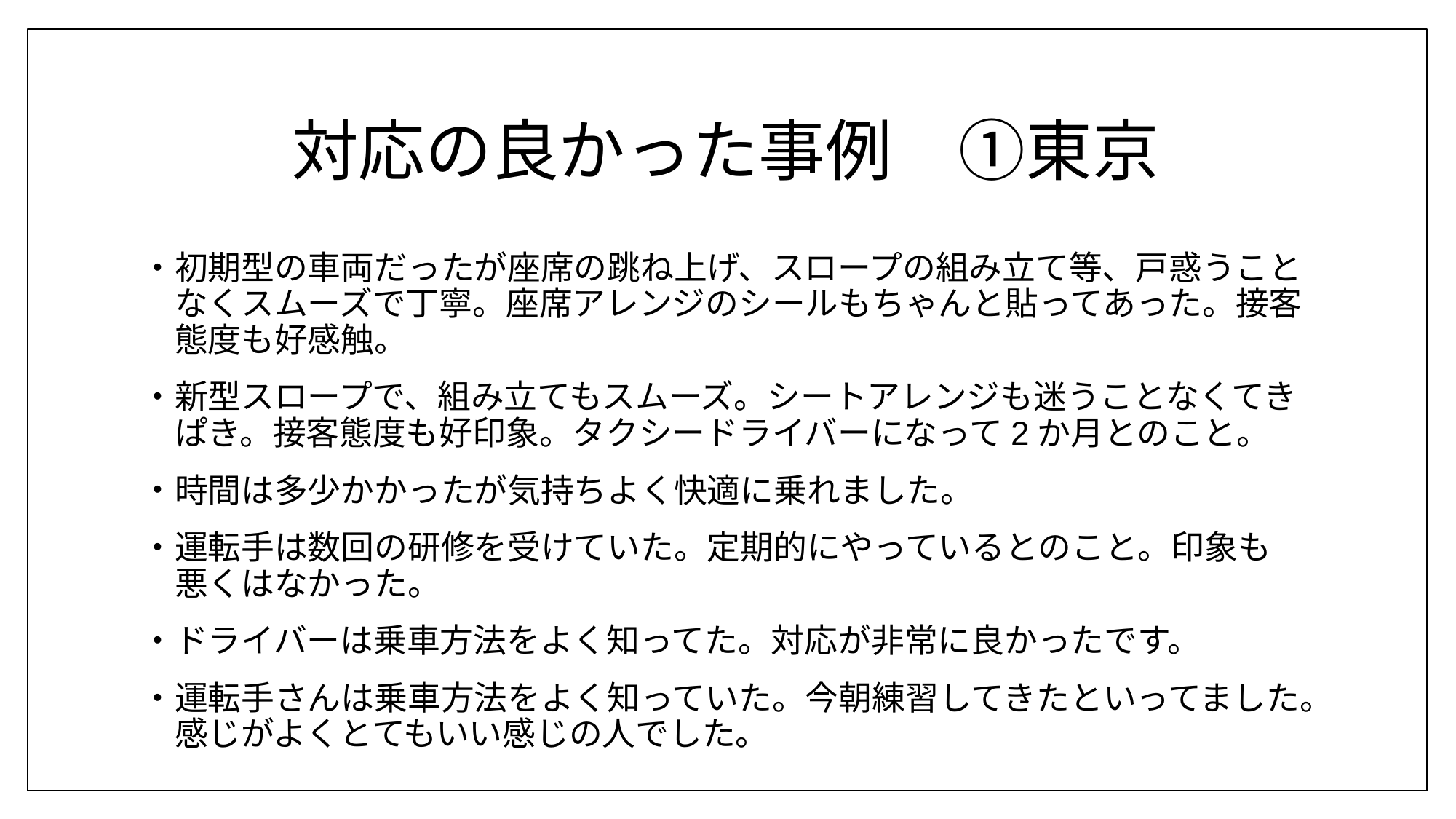

# 対応の良かった事例　①東京
初期型の車両だったが座席の跳ね上げ、スロープの組み立て等、戸惑うことなくスムーズで丁寧。座席アレンジのシールもちゃんと貼ってあった。接客態度も好感触。
新型スロープで、組み立てもスムーズ。シートアレンジも迷うことなくてきぱき。接客態度も好印象。タクシードライバーになって2か月とのこと。
時間は多少かかったが気持ちよく快適に乗れました。
運転手は数回の研修を受けていた。定期的にやっているとのこと。印象も悪くはなかった。
ドライバーは乗車方法をよく知ってた。対応が非常に良かったです。
運転手さんは乗車方法をよく知っていた。今朝練習してきたといってました。感じがよくとてもいい感じの人でした。